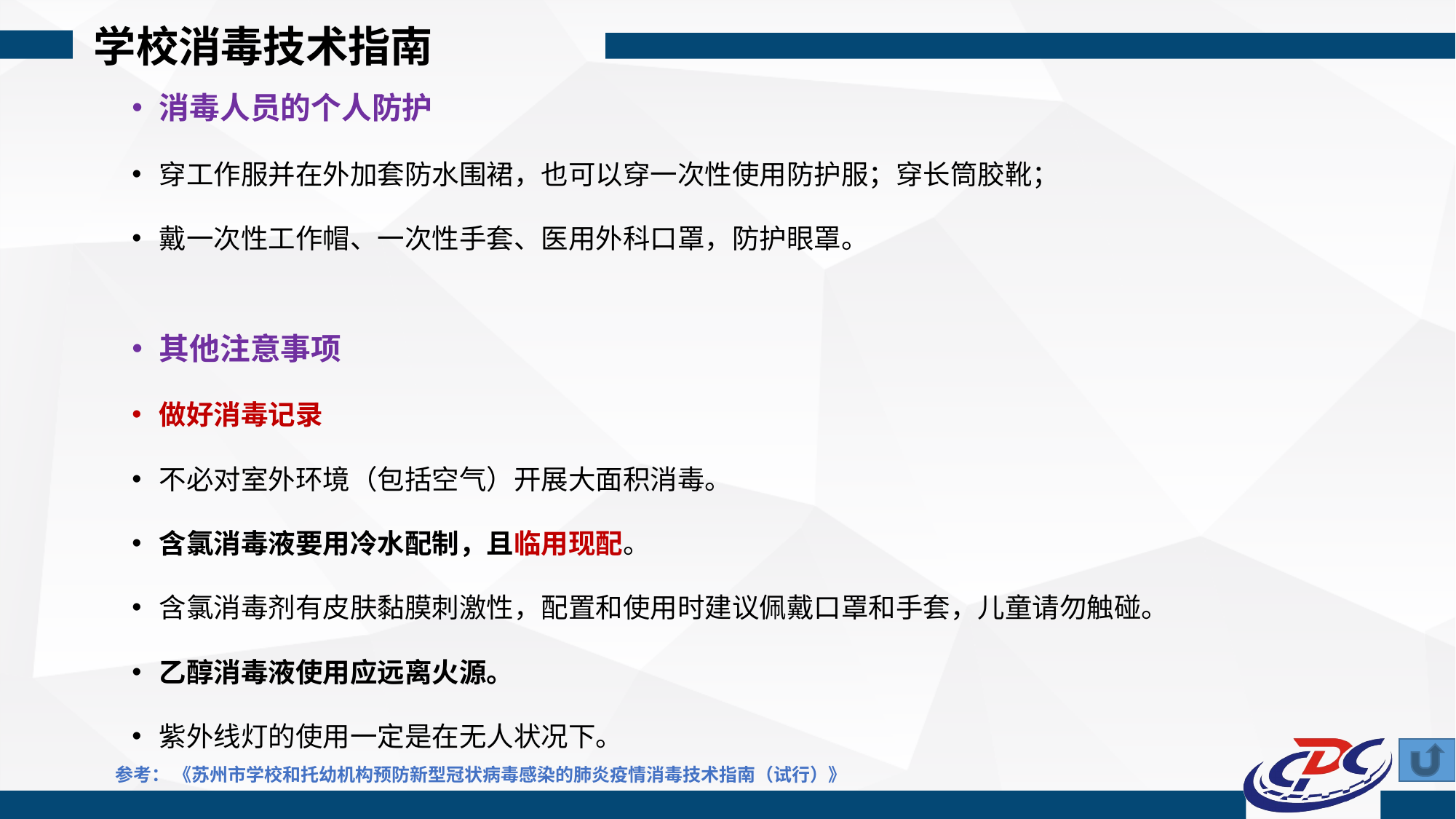

学校消毒技术指南

消毒人员的个人防护
穿工作服并在外加套防水围裙，也可以穿一次性使用防护服；穿长筒胶靴；
戴一次性工作帽、一次性手套、医用外科口罩，防护眼罩。

其他注意事项
做好消毒记录
不必对室外环境（包括空气）开展大面积消毒。
含氯消毒液要用冷水配制，且临用现配。
含氯消毒剂有皮肤黏膜刺激性，配置和使用时建议佩戴口罩和手套，儿童请勿触碰。
乙醇消毒液使用应远离火源。
紫外线灯的使用一定是在无人状况下。

参考： 《苏州市学校和托幼机构预防新型冠状病毒感染的肺炎疫情消毒技术指南（试行）》